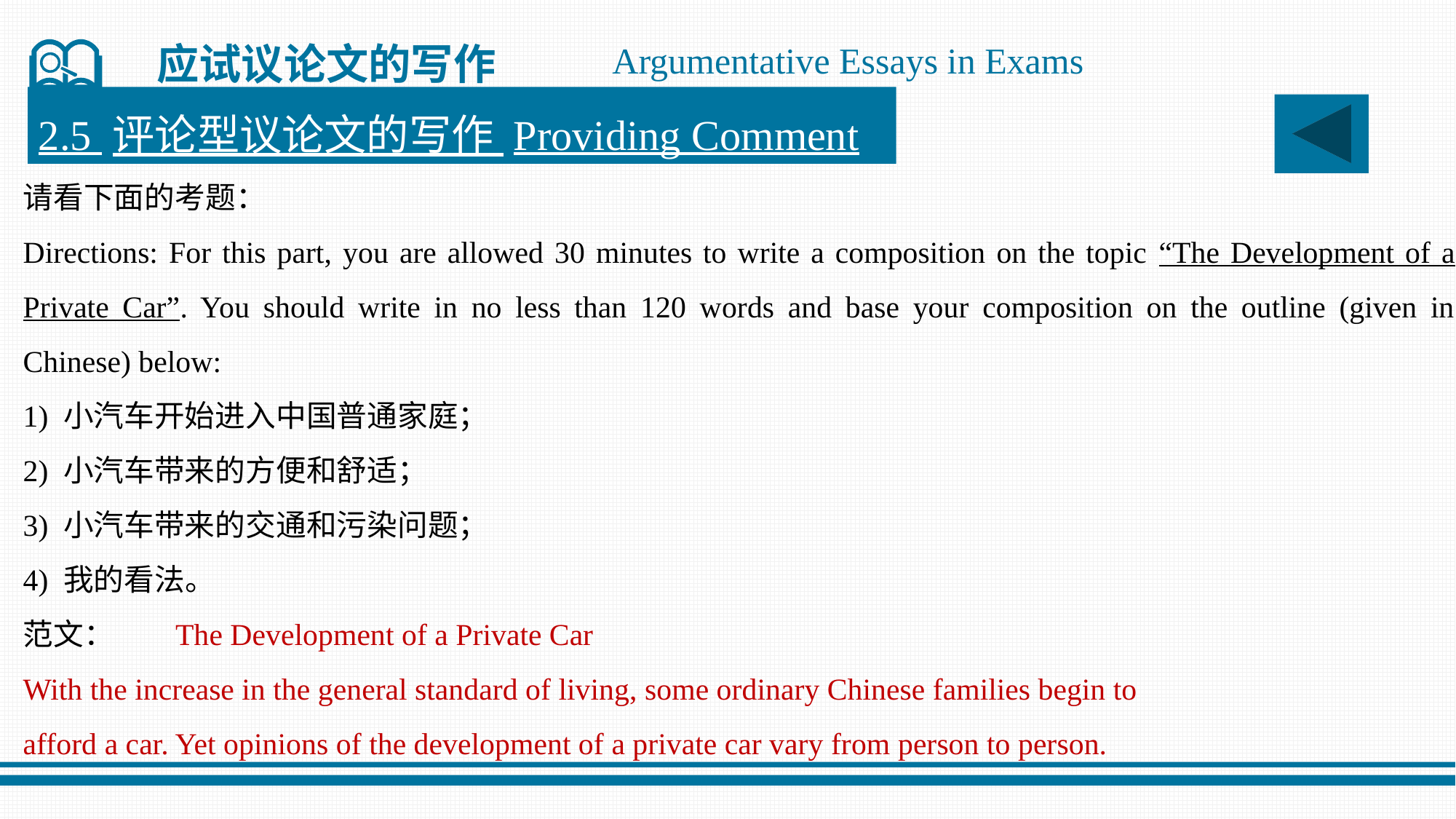

应试议论文的写作
Argumentative Essays in Exams
2.5 评论型议论文的写作 Providing Comment

请看下面的考题：
Directions: For this part, you are allowed 30 minutes to write a composition on the topic “The Development of a Private Car”. You should write in no less than 120 words and base your composition on the outline (given in Chinese) below:
1) 小汽车开始进入中国普通家庭；
2) 小汽车带来的方便和舒适；
3) 小汽车带来的交通和污染问题；
4) 我的看法。
范文：        The Development of a Private Car
With the increase in the general standard of living, some ordinary Chinese families begin to
afford a car. Yet opinions of the development of a private car vary from person to person.